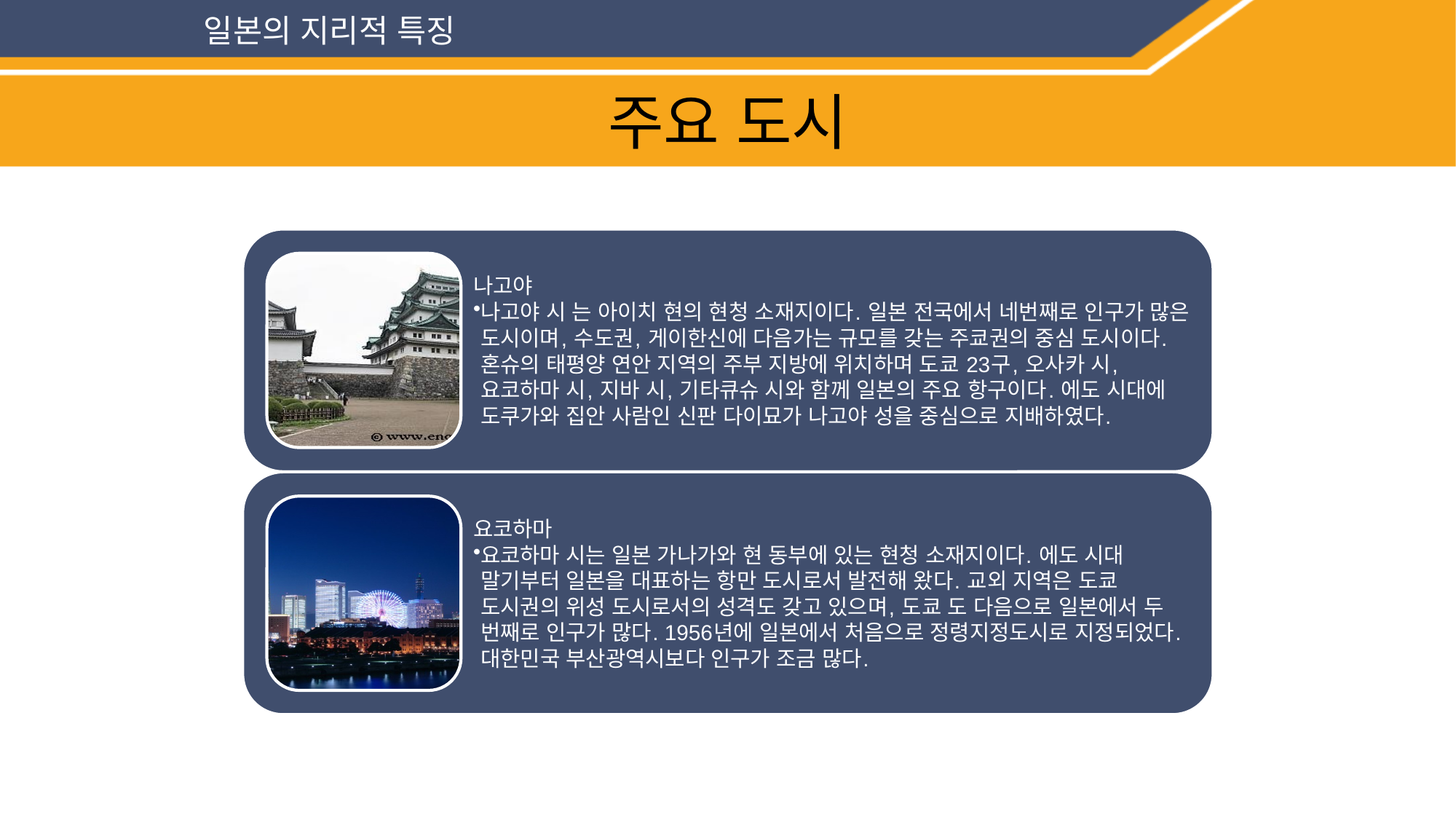

일본의 지리적 특징
주요 도시
나고야
나고야 시 는 아이치 현의 현청 소재지이다. 일본 전국에서 네번째로 인구가 많은 도시이며, 수도권, 게이한신에 다음가는 규모를 갖는 주쿄권의 중심 도시이다. 혼슈의 태평양 연안 지역의 주부 지방에 위치하며 도쿄 23구, 오사카 시, 요코하마 시, 지바 시, 기타큐슈 시와 함께 일본의 주요 항구이다. 에도 시대에 도쿠가와 집안 사람인 신판 다이묘가 나고야 성을 중심으로 지배하였다.
요코하마
요코하마 시는 일본 가나가와 현 동부에 있는 현청 소재지이다. 에도 시대 말기부터 일본을 대표하는 항만 도시로서 발전해 왔다. 교외 지역은 도쿄 도시권의 위성 도시로서의 성격도 갖고 있으며, 도쿄 도 다음으로 일본에서 두 번째로 인구가 많다. 1956년에 일본에서 처음으로 정령지정도시로 지정되었다. 대한민국 부산광역시보다 인구가 조금 많다.